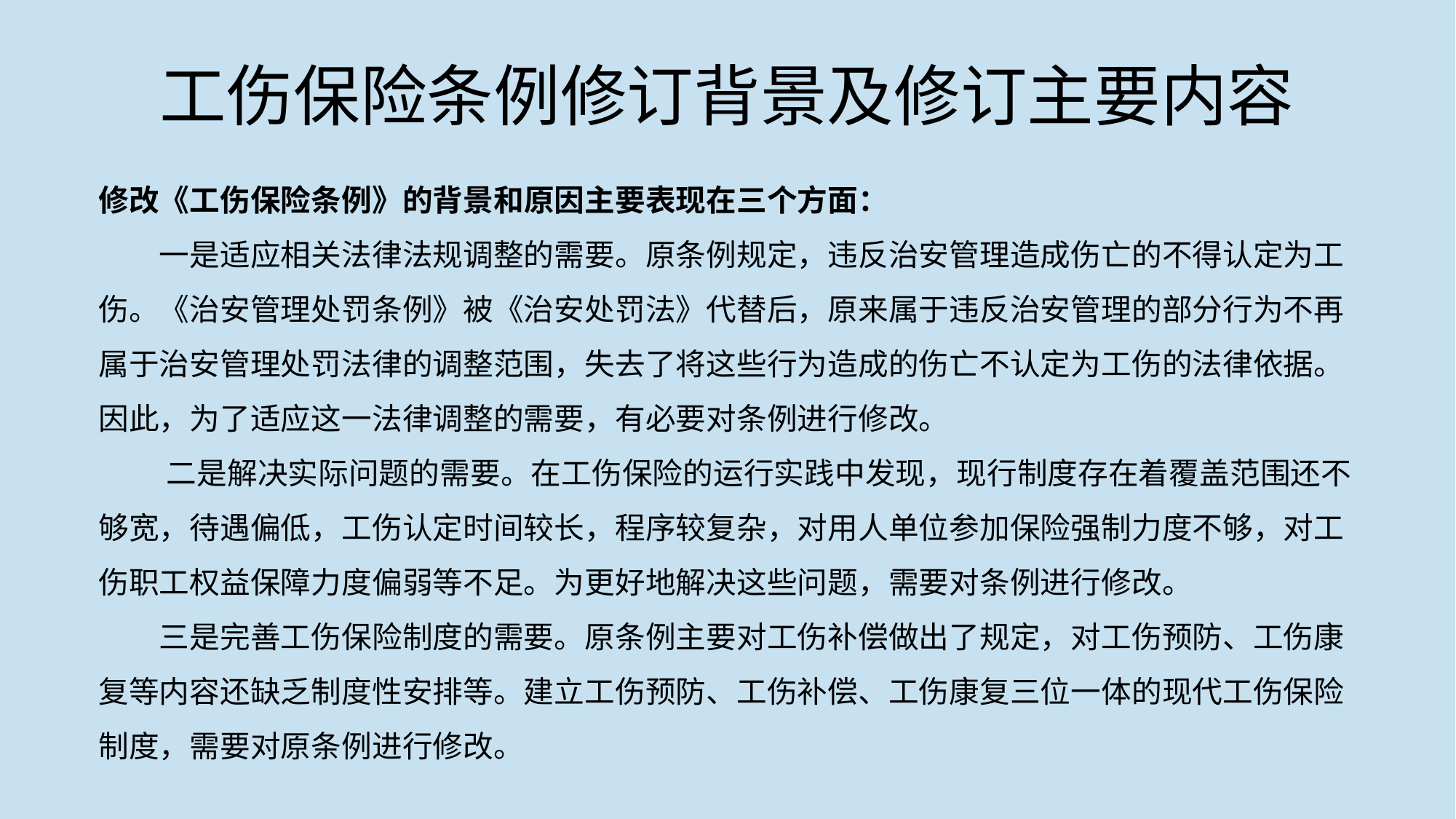

工伤保险条例修订背景及修订主要内容

修改《工伤保险条例》的背景和原因主要表现在三个方面：
　　一是适应相关法律法规调整的需要。原条例规定，违反治安管理造成伤亡的不得认定为工伤。《治安管理处罚条例》被《治安处罚法》代替后，原来属于违反治安管理的部分行为不再属于治安管理处罚法律的调整范围，失去了将这些行为造成的伤亡不认定为工伤的法律依据。因此，为了适应这一法律调整的需要，有必要对条例进行修改。
         二是解决实际问题的需要。在工伤保险的运行实践中发现，现行制度存在着覆盖范围还不够宽，待遇偏低，工伤认定时间较长，程序较复杂，对用人单位参加保险强制力度不够，对工伤职工权益保障力度偏弱等不足。为更好地解决这些问题，需要对条例进行修改。
　　三是完善工伤保险制度的需要。原条例主要对工伤补偿做出了规定，对工伤预防、工伤康复等内容还缺乏制度性安排等。建立工伤预防、工伤补偿、工伤康复三位一体的现代工伤保险制度，需要对原条例进行修改。